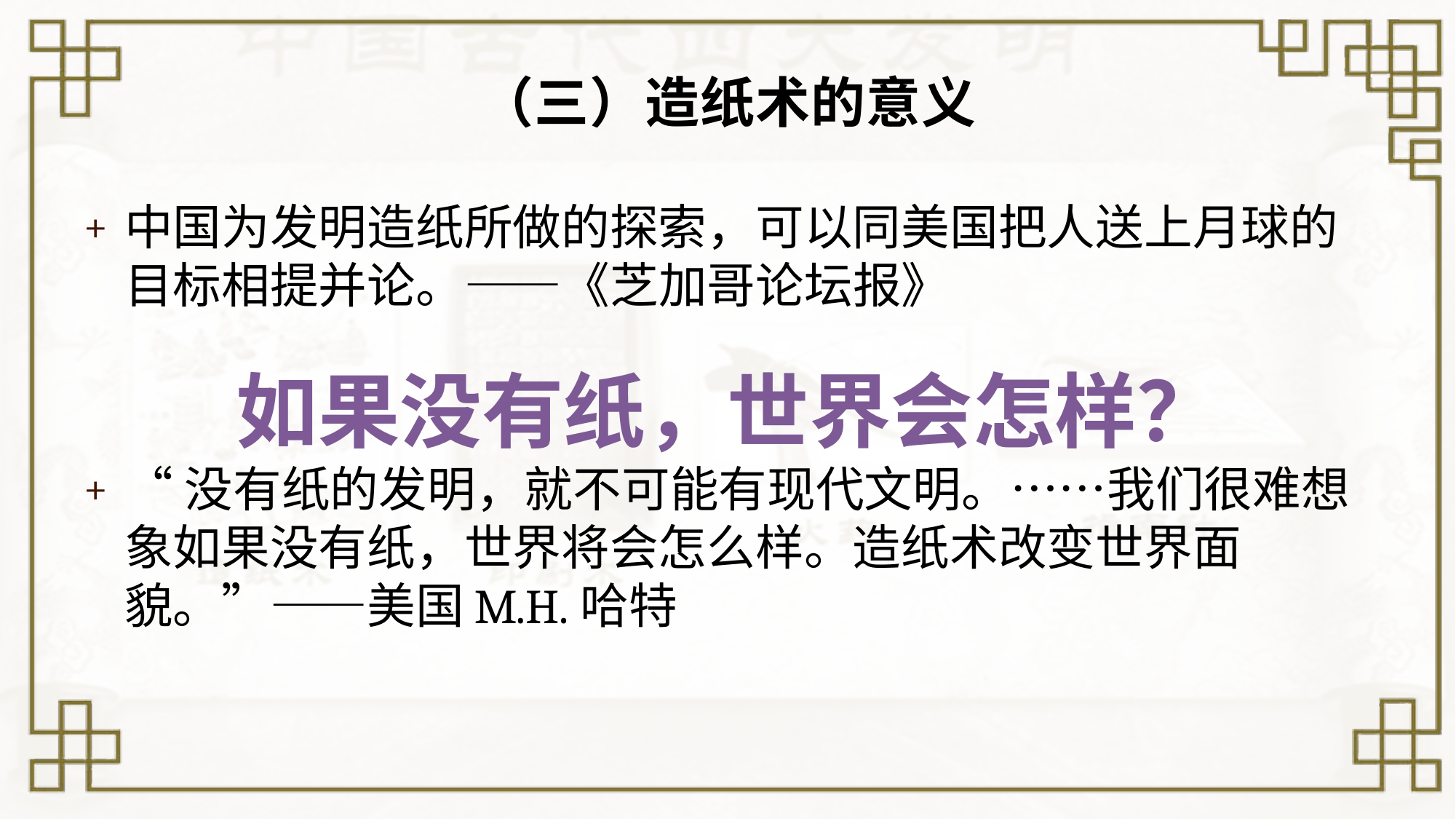

# （三）造纸术的意义
中国为发明造纸所做的探索，可以同美国把人送上月球的目标相提并论。——《芝加哥论坛报》

“没有纸的发明，就不可能有现代文明。……我们很难想象如果没有纸，世界将会怎么样。造纸术改变世界面貌。”——美国M.H.哈特
如果没有纸，世界会怎样？